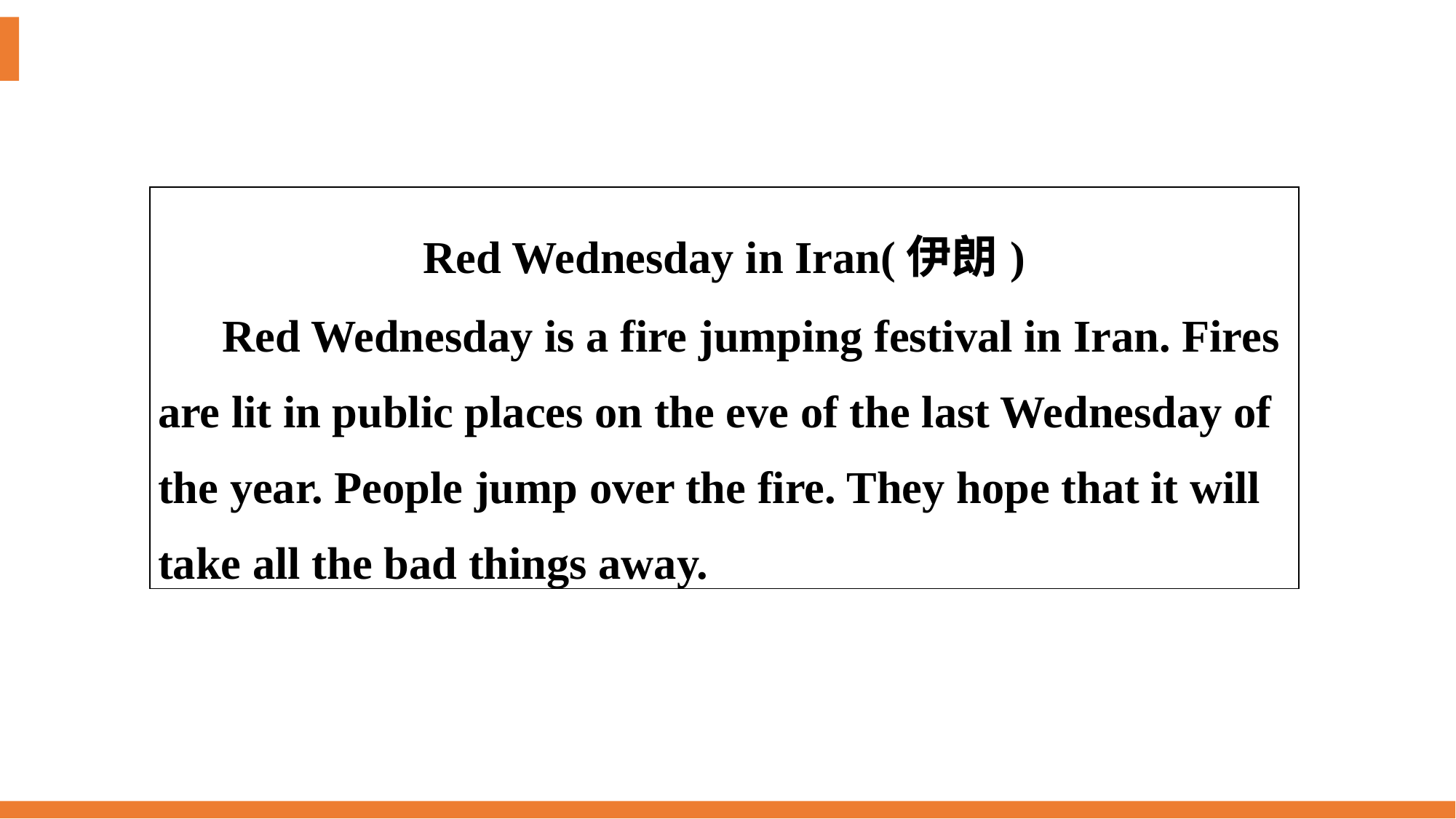

| Red Wednesday in Iran(伊朗) Red Wednesday is a fire jumping festival in Iran. Fires are lit in public places on the eve of the last Wednesday of the year. People jump over the fire. They hope that it will take all the bad things away. |
| --- |